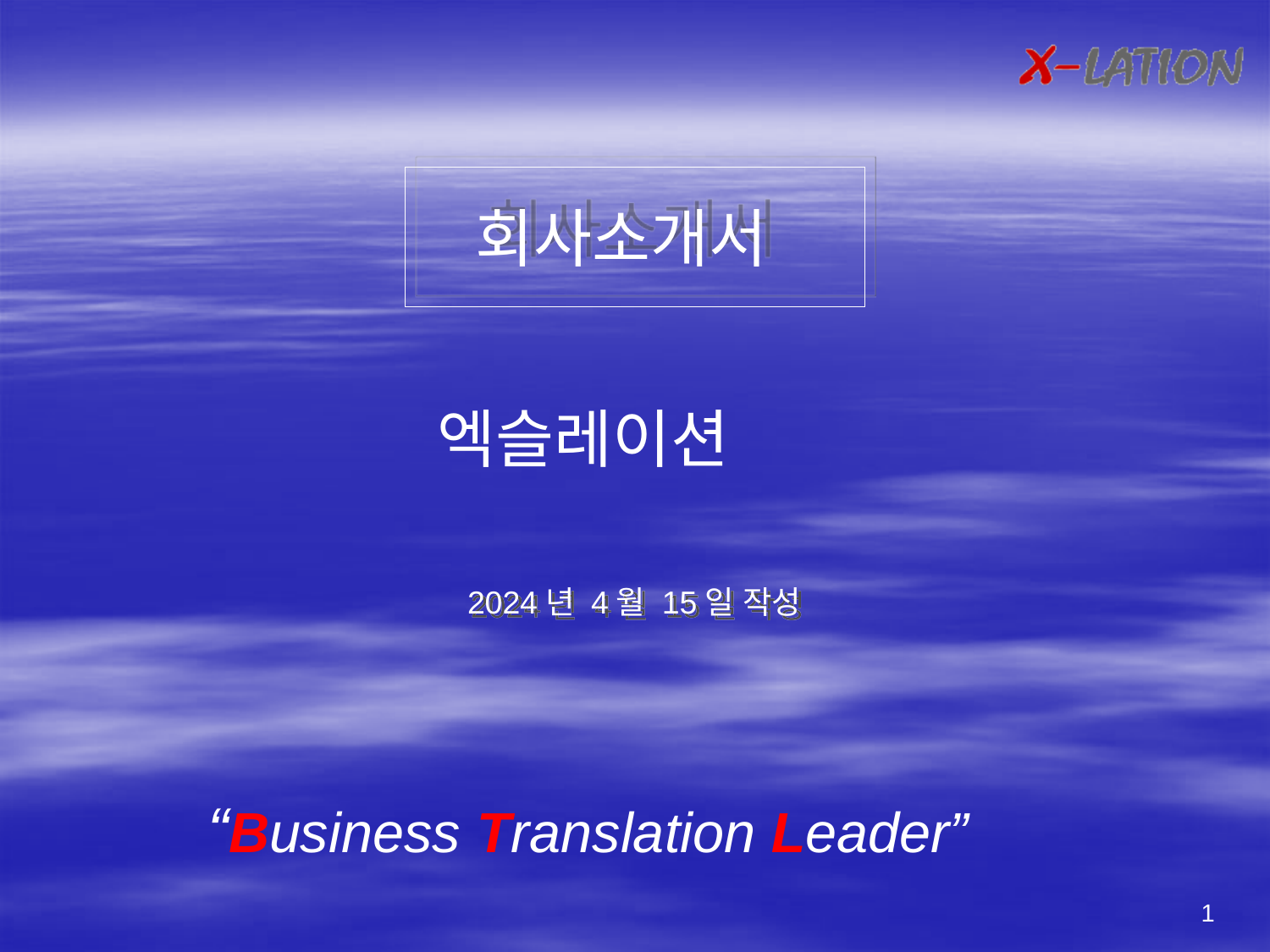

회사소개서
엑슬레이션
2024년 4월 15일 작성
“Business Translation Leader”
1